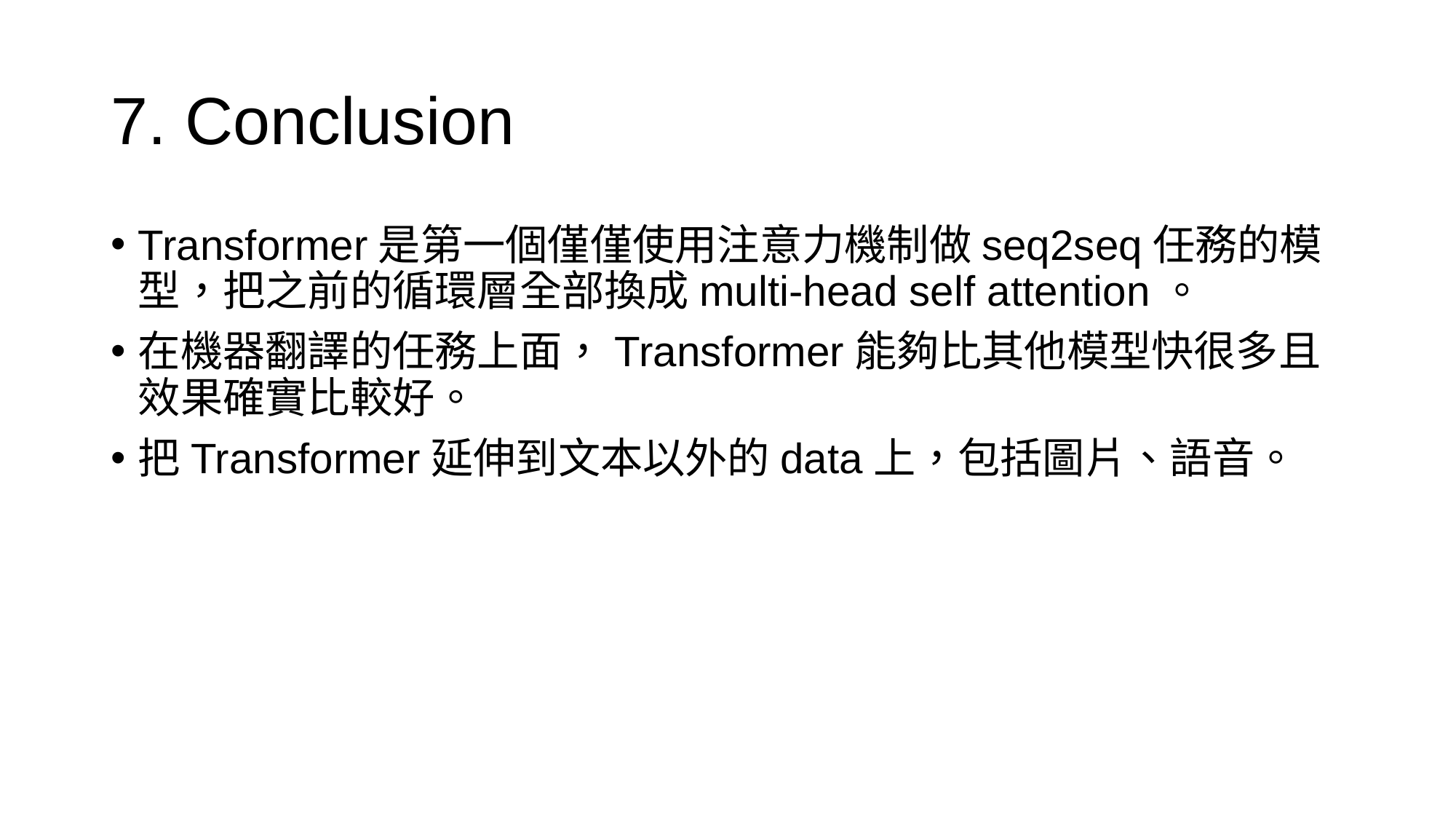

# 7. Conclusion
Transformer是第一個僅僅使用注意力機制做seq2seq任務的模型，把之前的循環層全部換成multi-head self attention。
在機器翻譯的任務上面，Transformer能夠比其他模型快很多且效果確實比較好。
把Transformer延伸到文本以外的data上，包括圖片、語音。